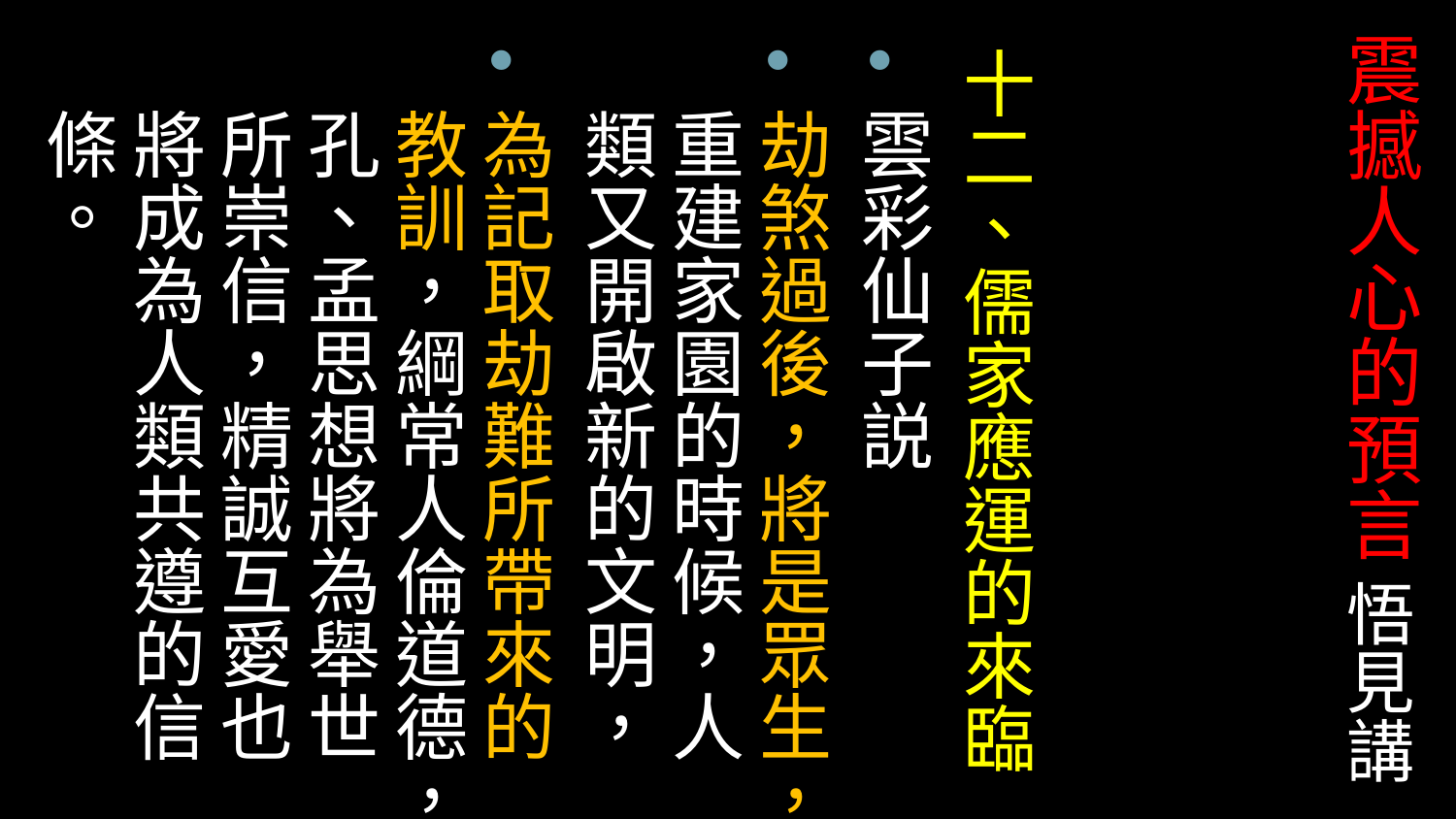

# 震撼人心的預言 悟見講
十二、儒家應運的來臨
雲彩仙子説
劫煞過後，將是眾生，重建家園的時候，人類又開啟新的文明，
為記取劫難所帶來的教訓，綱常人倫道德，孔、孟思想將為舉世所崇信，精誠互愛也將成為人類共遵的信條。